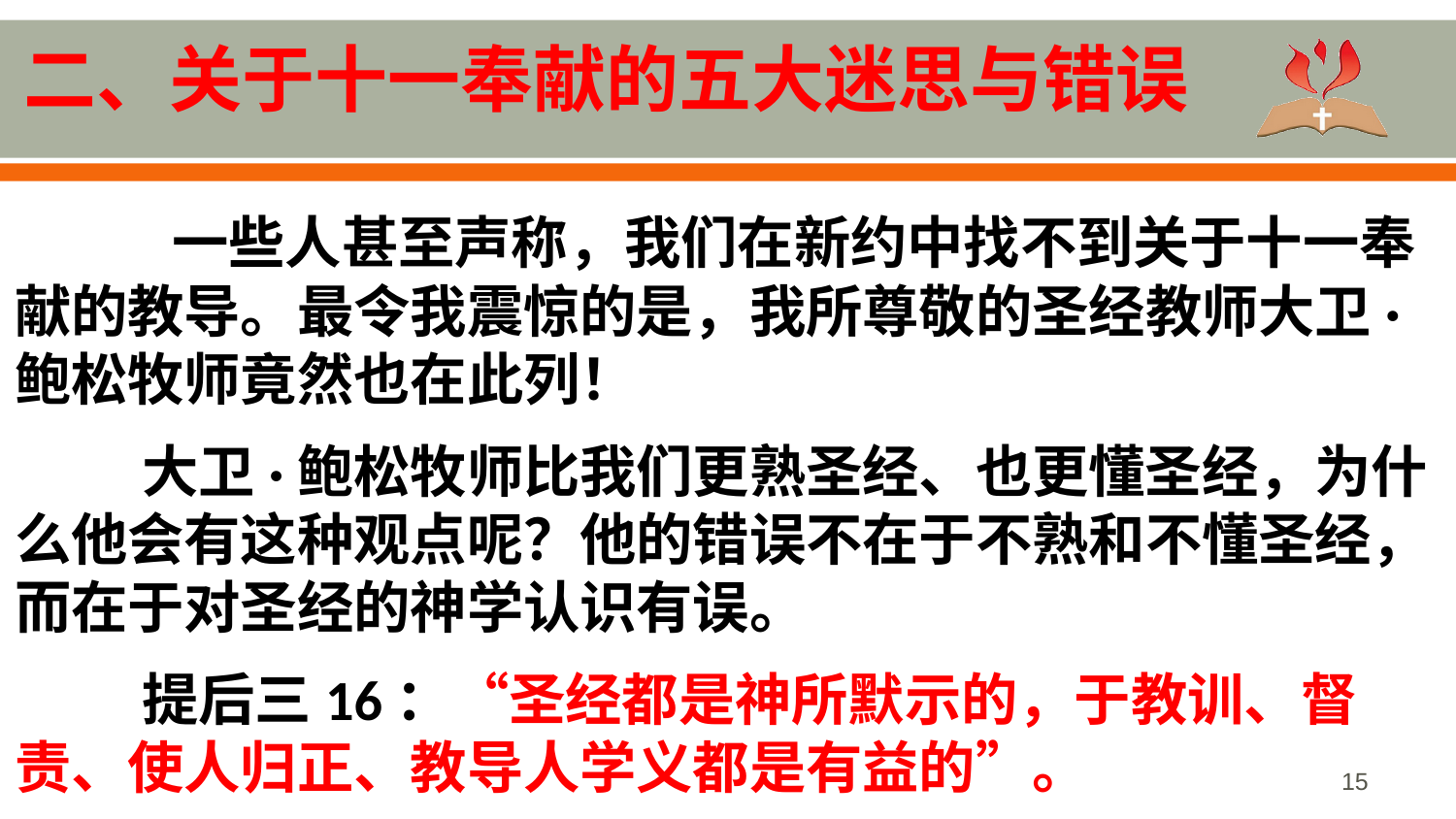

# 二、关于十一奉献的五大迷思与错误
 一些人甚至声称，我们在新约中找不到关于十一奉献的教导。最令我震惊的是，我所尊敬的圣经教师大卫·鲍松牧师竟然也在此列！
大卫·鲍松牧师比我们更熟圣经、也更懂圣经，为什么他会有这种观点呢？他的错误不在于不熟和不懂圣经，而在于对圣经的神学认识有误。
提后三16：“圣经都是神所默示的，于教训、督责、使人归正、教导人学义都是有益的”。

15